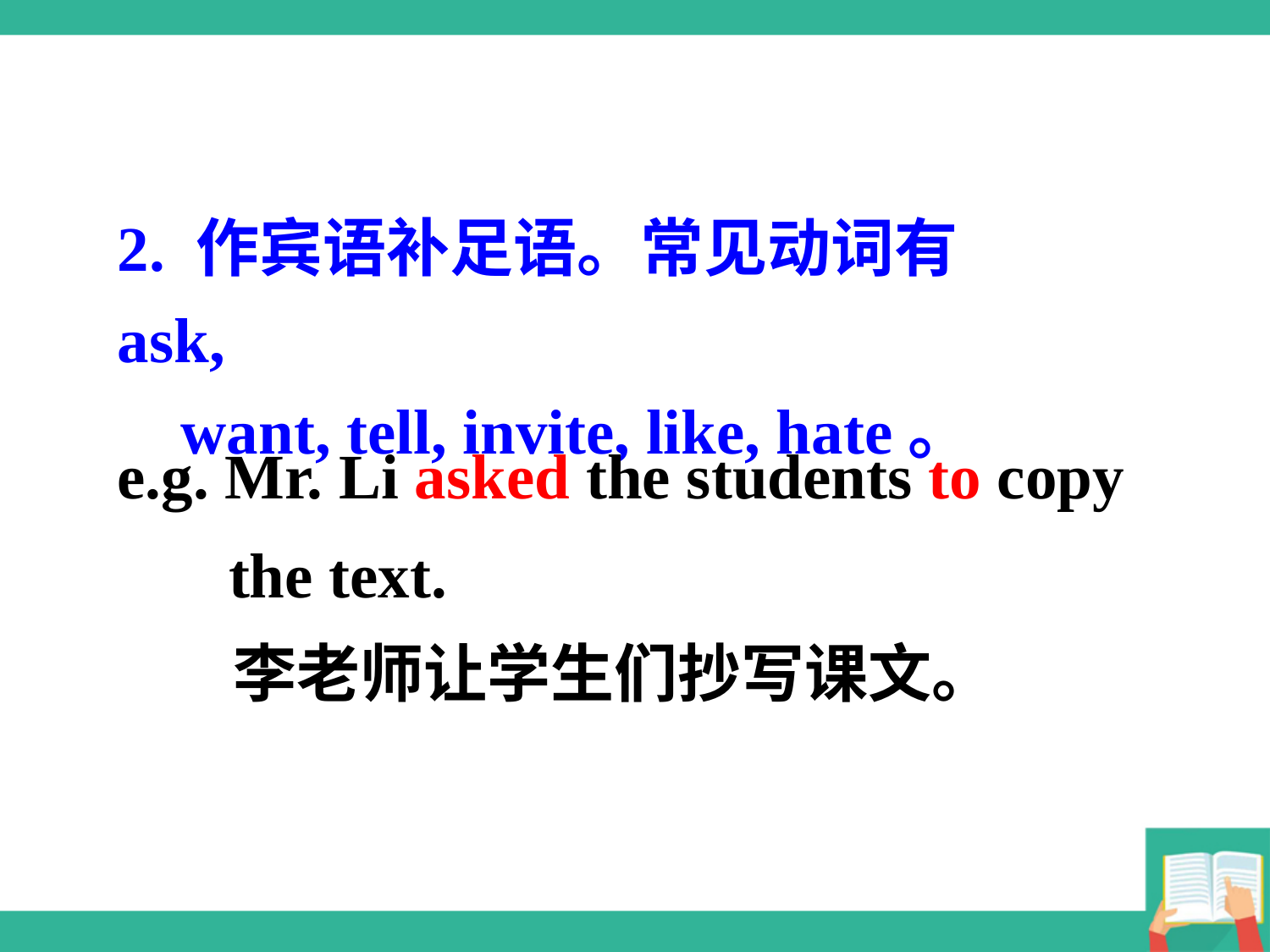

2. 作宾语补足语。常见动词有ask,
    want, tell, invite, like, hate。
e.g. Mr. Li asked the students to copy
       the text.
       李老师让学生们抄写课文。